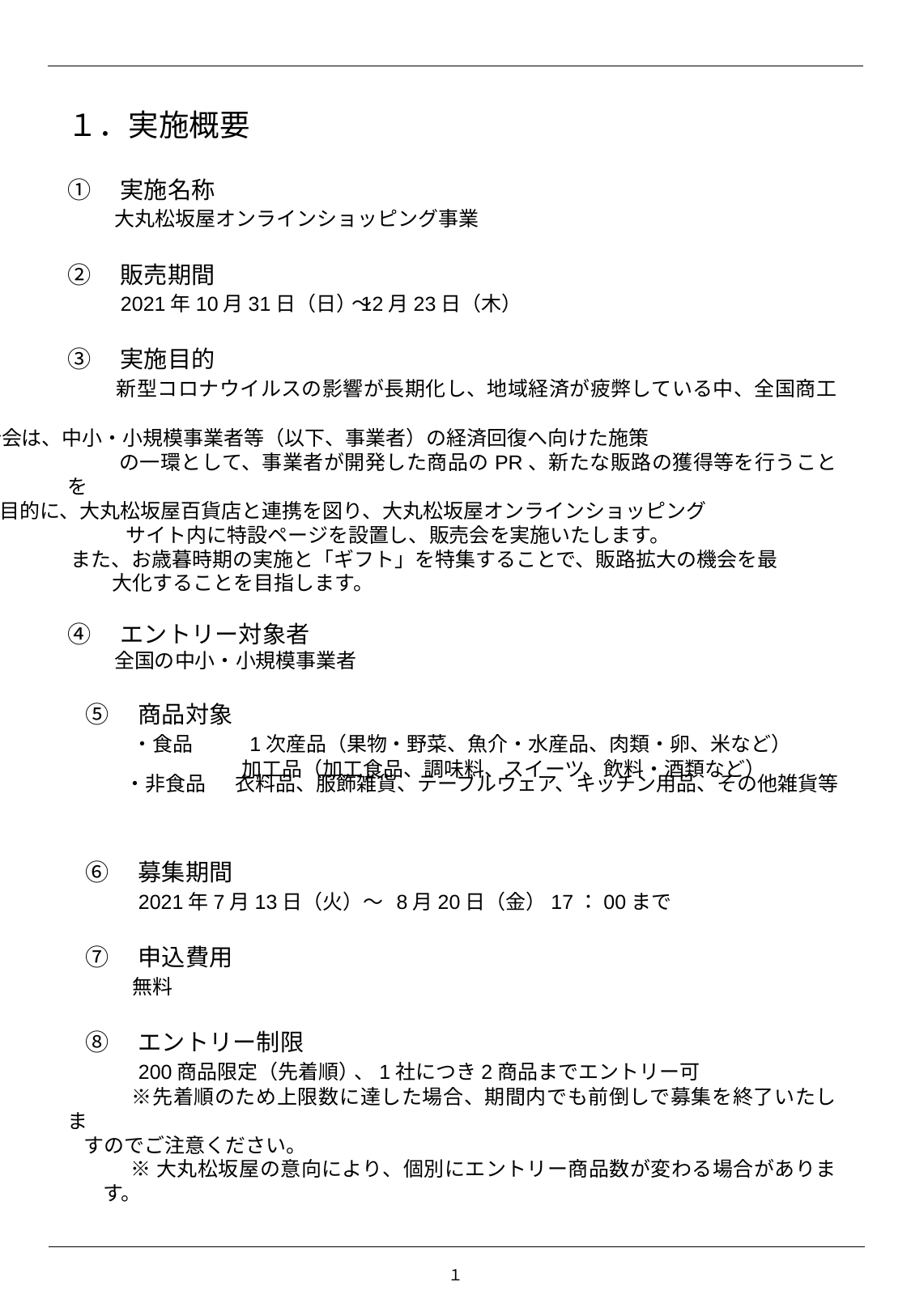

１．実施概要

①　実施名称
　　大丸松坂屋オンラインショッピング事業

②　販売期間
　　2021年10月31日（日）～                          12月23日（木）

③　実施目的
　　         新型コロナウイルスの影響が長期化し、地域経済が疲弊している中、全国商工
                                                                                                                                                                                                                              会連合会は、中小・小規模事業者等（以下、事業者）の経済回復へ向けた施策
　　　の一環として、事業者が開発した商品のPR、新たな販路の獲得等を行うことを
　                                                                                                                                               目的に、大丸松坂屋百貨店と連携を図り、大丸松坂屋オンラインショッピング
   　　　サイト内に特設ページを設置し、販売会を実施いたします。
                                                    　                また、お歳暮時期の実施と「ギフト」を特集することで、販路拡大の機会を最
         大化することを目指します。

④　エントリー対象者
　  全国の中小・小規模事業者

⑤　商品対象
　　・食品       　1次産品（果物・野菜、魚介・水産品、肉類・卵、米など）
　　　                　 加工品（加工食品、調味料、スイーツ、飲料・酒類など）

⑥　募集期間
　　2021年7月13日（火）～   8月20日（金）17：00まで

⑦　申込費用
　　無料

⑧　エントリー制限
　　200商品限定（先着順）、1社につき2商品までエントリー可
　　 ※先着順のため上限数に達した場合、期間内でも前倒しで募集を終了いたしま
                                                                                            すのでご注意ください。
  ※大丸松坂屋の意向により、個別にエントリー商品数が変わる場合があります。
・非食品 　 衣料品、服飾雑貨、テーブルウェア、キッチン用品、その他雑貨等

１